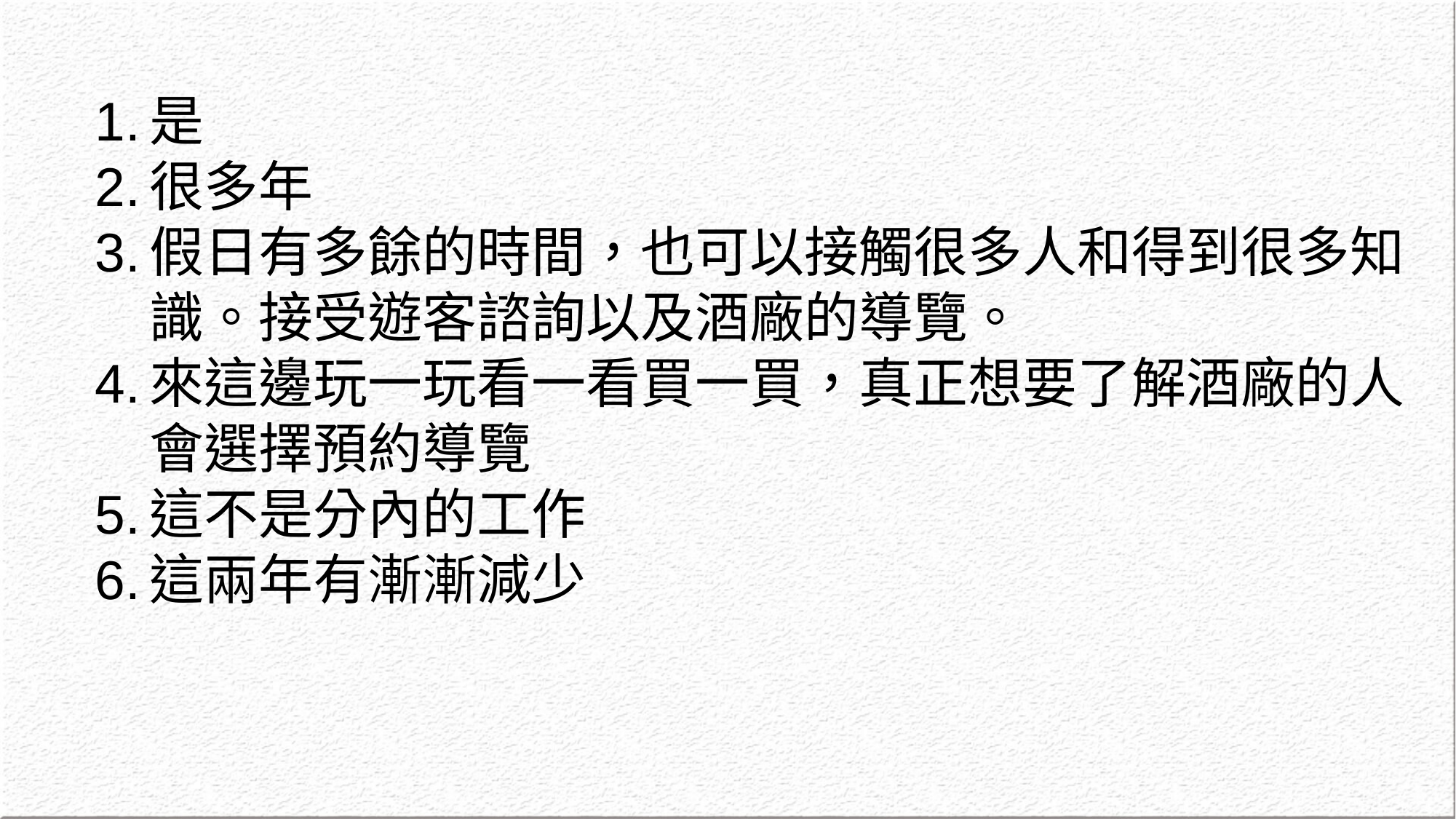

是
很多年
假日有多餘的時間，也可以接觸很多人和得到很多知識。接受遊客諮詢以及酒廠的導覽。
來這邊玩一玩看一看買一買，真正想要了解酒廠的人會選擇預約導覽
這不是分內的工作
這兩年有漸漸減少